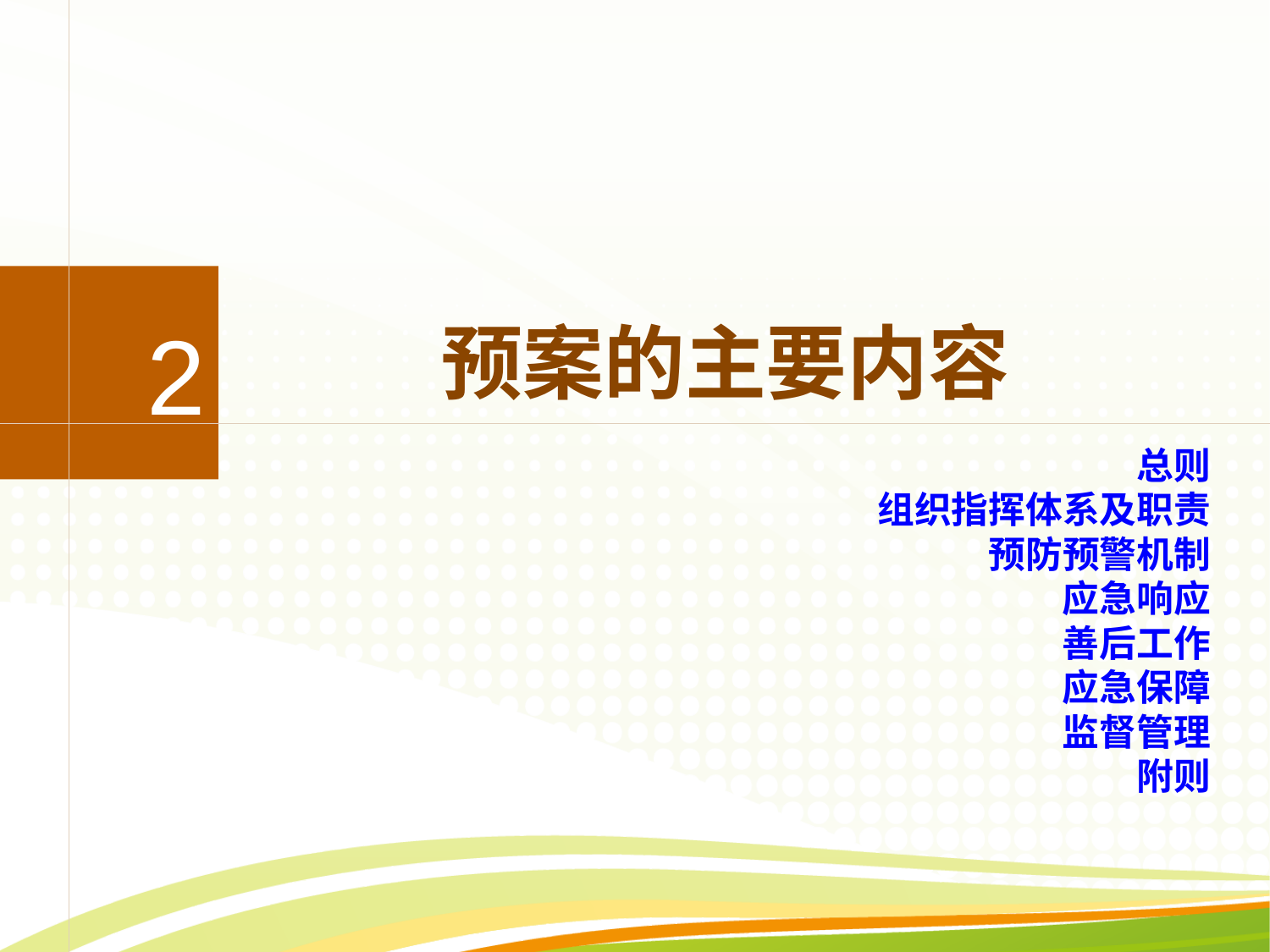

2
预案的主要内容
总则
组织指挥体系及职责
预防预警机制
应急响应
善后工作
应急保障
监督管理
附则